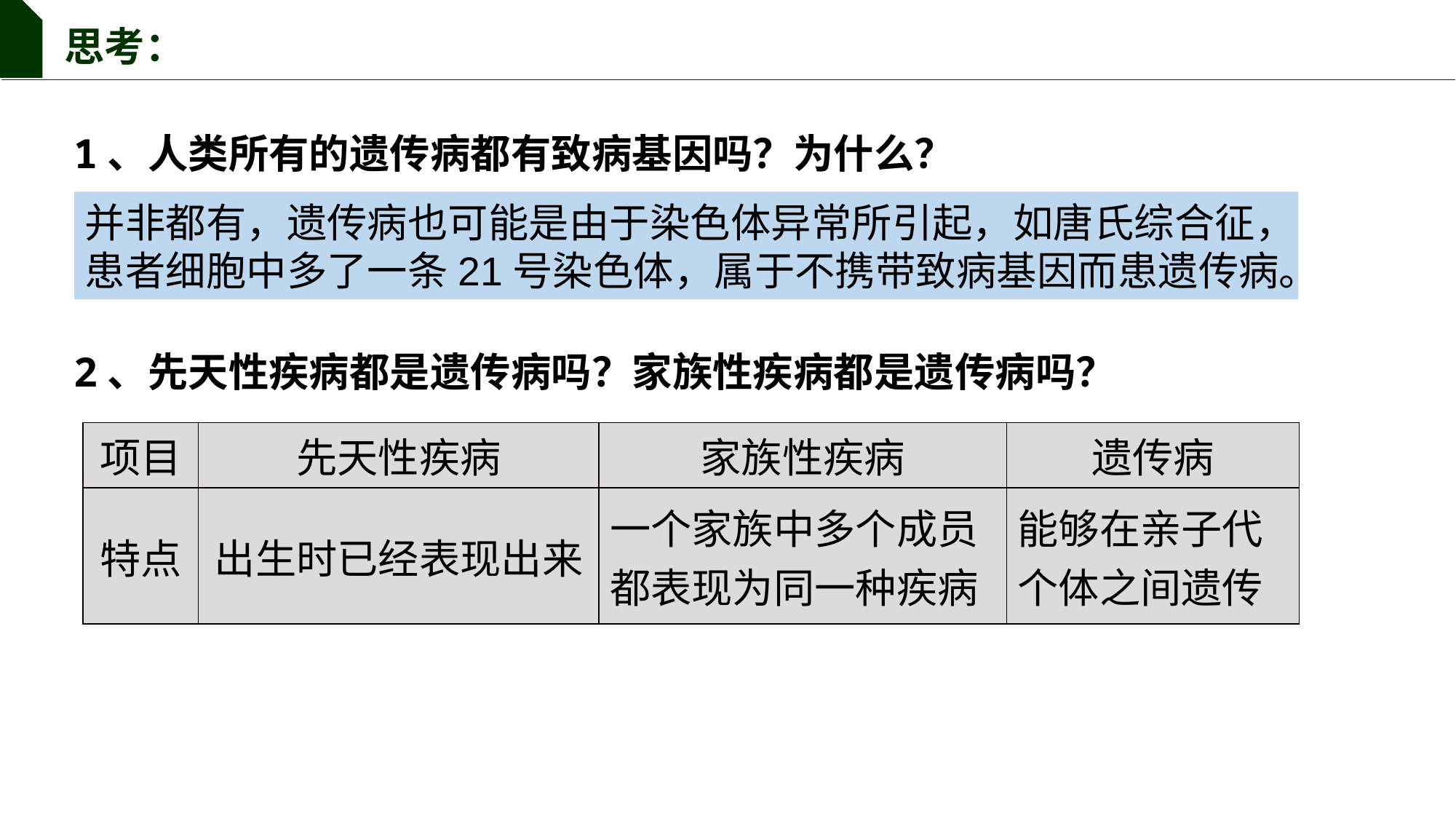

思考：
1、人类所有的遗传病都有致病基因吗？为什么？
并非都有，遗传病也可能是由于染色体异常所引起，如唐氏综合征，患者细胞中多了一条21号染色体，属于不携带致病基因而患遗传病。
2、先天性疾病都是遗传病吗？家族性疾病都是遗传病吗？
| 项目 | 先天性疾病 | 家族性疾病 | 遗传病 |
| --- | --- | --- | --- |
| 特点 | 出生时已经表现出来 | 一个家族中多个成员都表现为同一种疾病 | 能够在亲子代个体之间遗传 |